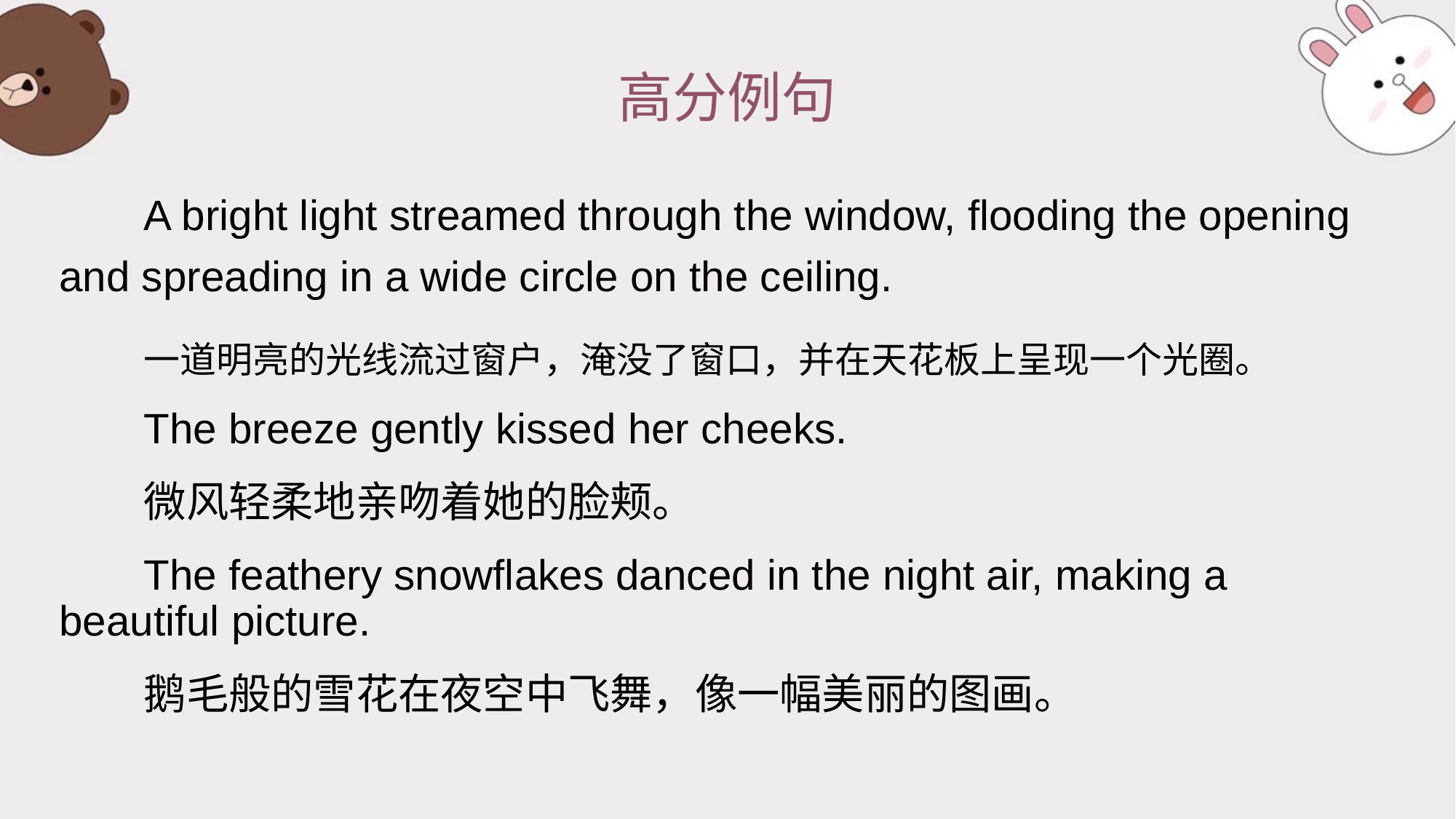

# 高分例句
A bright light streamed through the window, flooding the opening and spreading in a wide circle on the ceiling.
一道明亮的光线流过窗户，淹没了窗口，并在天花板上呈现一个光圈。
The breeze gently kissed her cheeks.
微风轻柔地亲吻着她的脸颊。
The feathery snowflakes danced in the night air, making a beautiful picture.
鹅毛般的雪花在夜空中飞舞，像一幅美丽的图画。